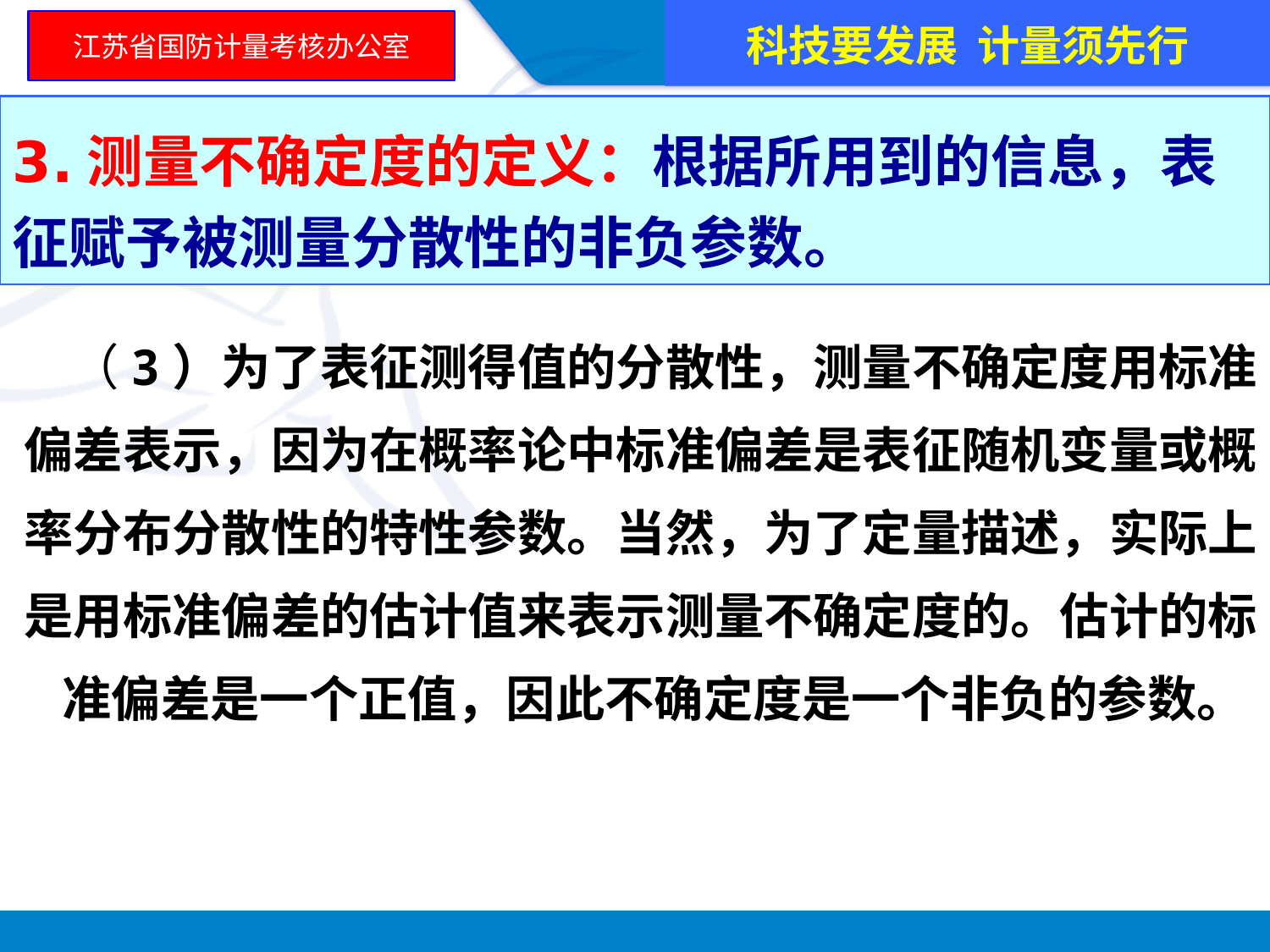

科技要发展  计量须先行
江苏省国防计量考核办公室
3.测量不确定度的定义：根据所用到的信息，表征赋予被测量分散性的非负参数。

（3）为了表征测得值的分散性，测量不确定度用标准偏差表示，因为在概率论中标准偏差是表征随机变量或概率分布分散性的特性参数。当然，为了定量描述，实际上是用标准偏差的估计值来表示测量不确定度的。估计的标准偏差是一个正值，因此不确定度是一个非负的参数。